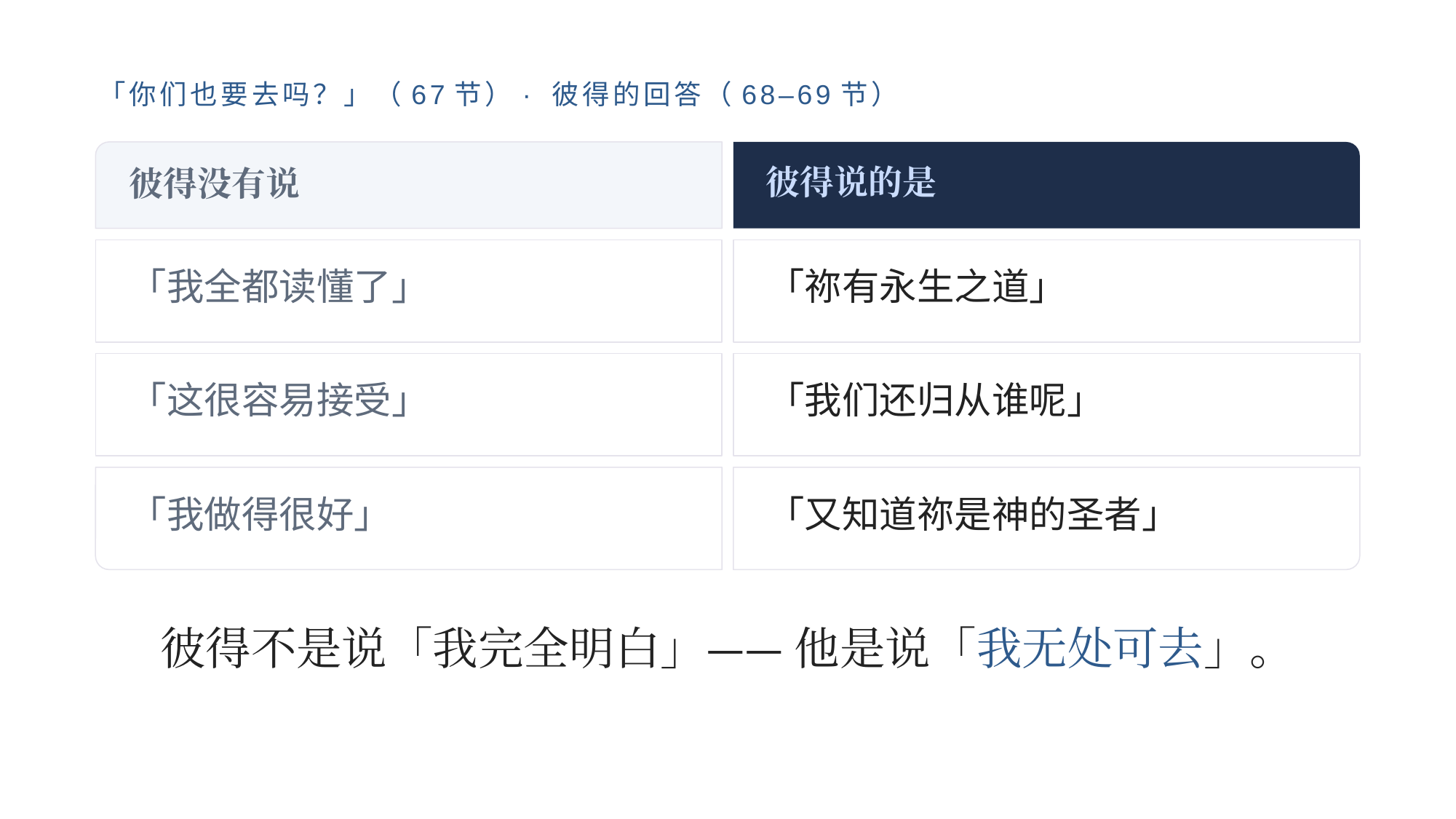

「你们也要去吗？」（67节）· 彼得的回答（68–69节）

彼得说的是
彼得没有说

「我全都读懂了」
「祢有永生之道」

「这很容易接受」
「我们还归从谁呢」

「我做得很好」
「又知道祢是神的圣者」
彼得不是说「我完全明白」—— 他是说「我无处可去」。